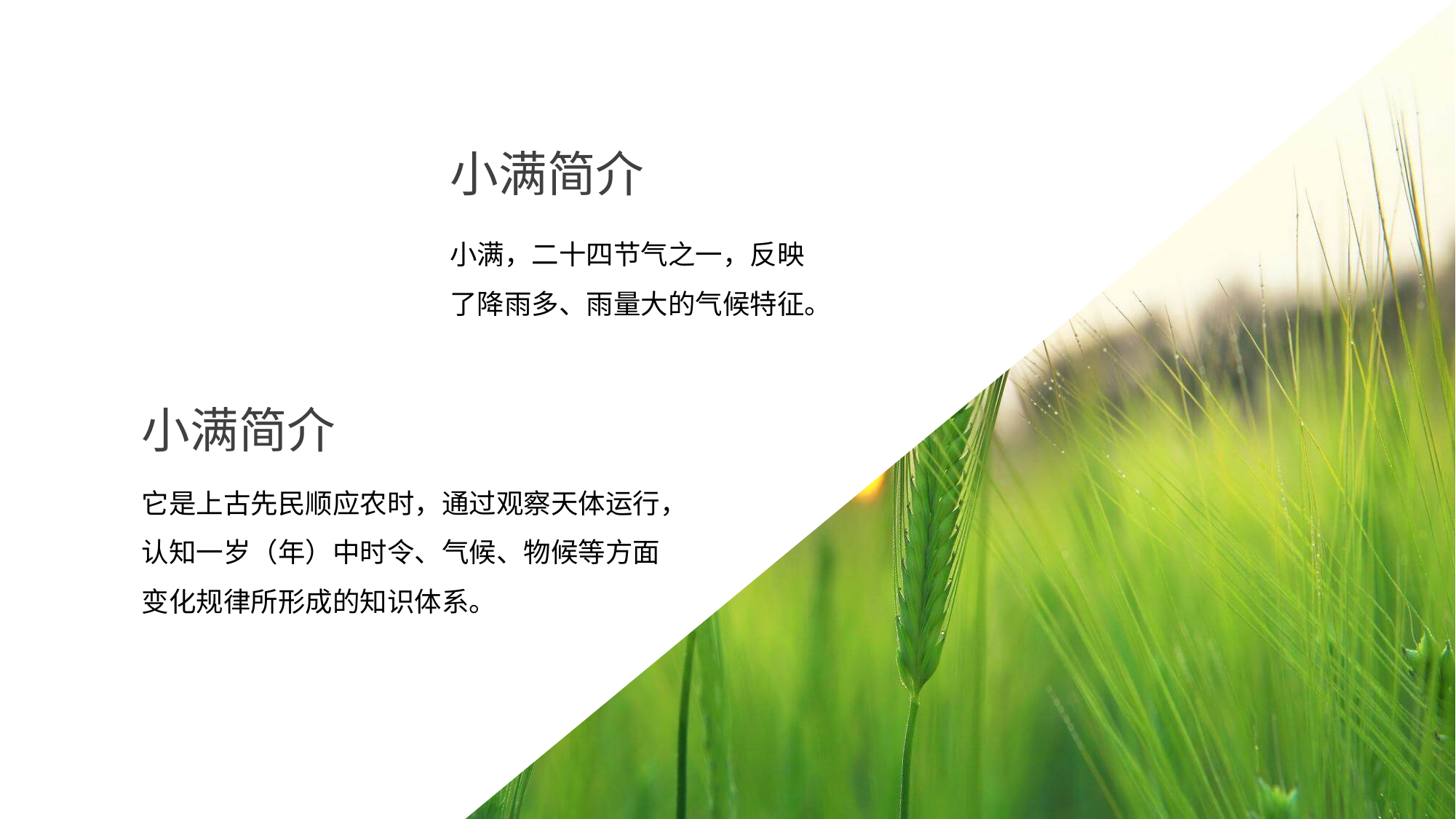

小满简介
小满，二十四节气之一，反映了降雨多、雨量大的气候特征。
小满简介
它是上古先民顺应农时，通过观察天体运行，认知一岁（年）中时令、气候、物候等方面变化规律所形成的知识体系。